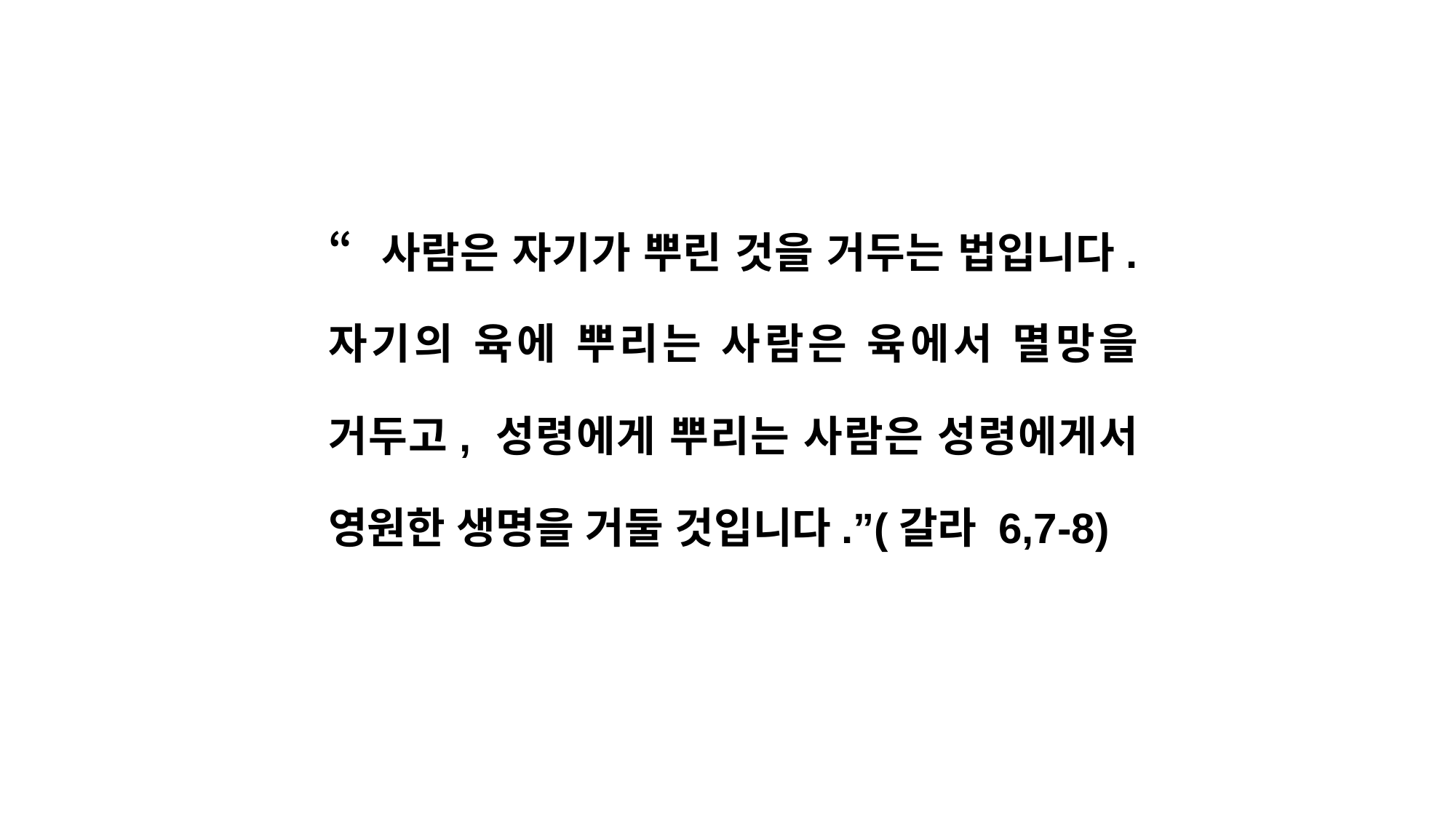

“사람은 자기가 뿌린 것을 거두는 법입니다. 자기의 육에 뿌리는 사람은 육에서 멸망을 거두고, 성령에게 뿌리는 사람은 성령에게서 영원한 생명을 거둘 것입니다.”(갈라 6,7-8)